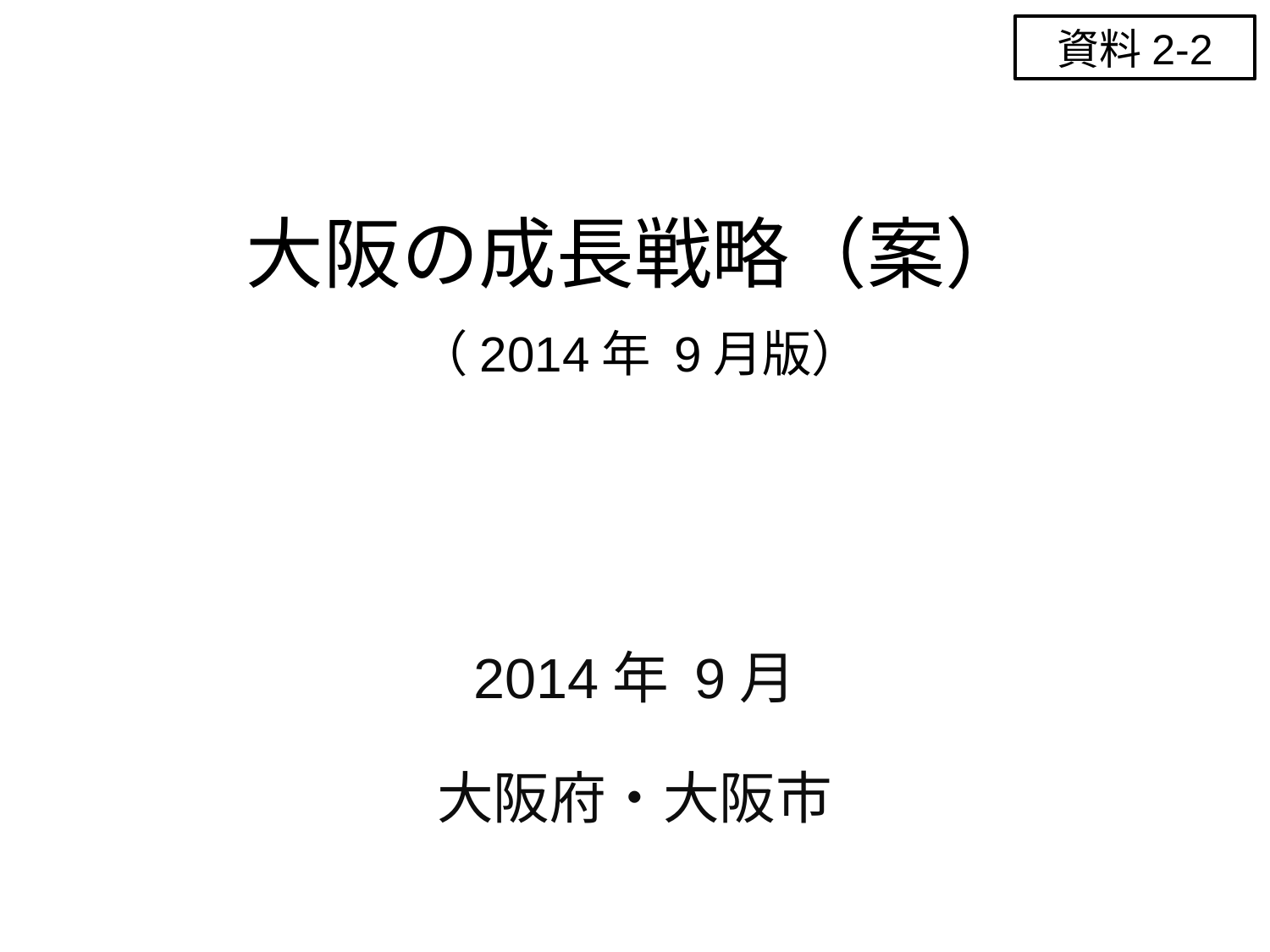

資料2-2
# 大阪の成長戦略（案）
（2014年 9月版）
2014年 9月
大阪府・大阪市